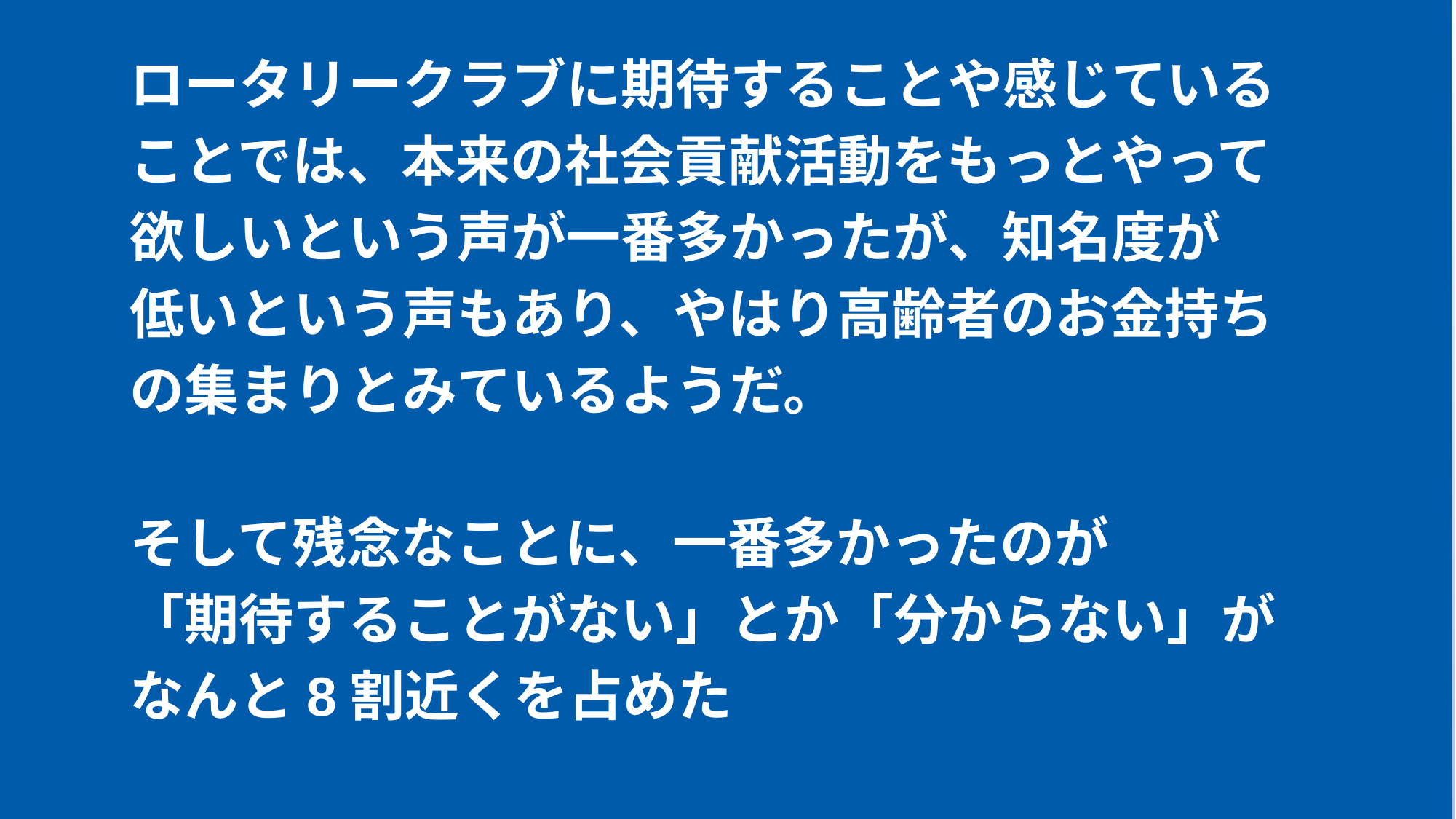

ロータリークラブに期待することや感じている
ことでは、本来の社会貢献活動をもっとやって
欲しいという声が一番多かったが、知名度が
低いという声もあり、やはり高齢者のお金持ち
の集まりとみているようだ。

そして残念なことに、一番多かったのが
「期待することがない」とか「分からない」が
なんと8割近くを占めた
Title Page Option